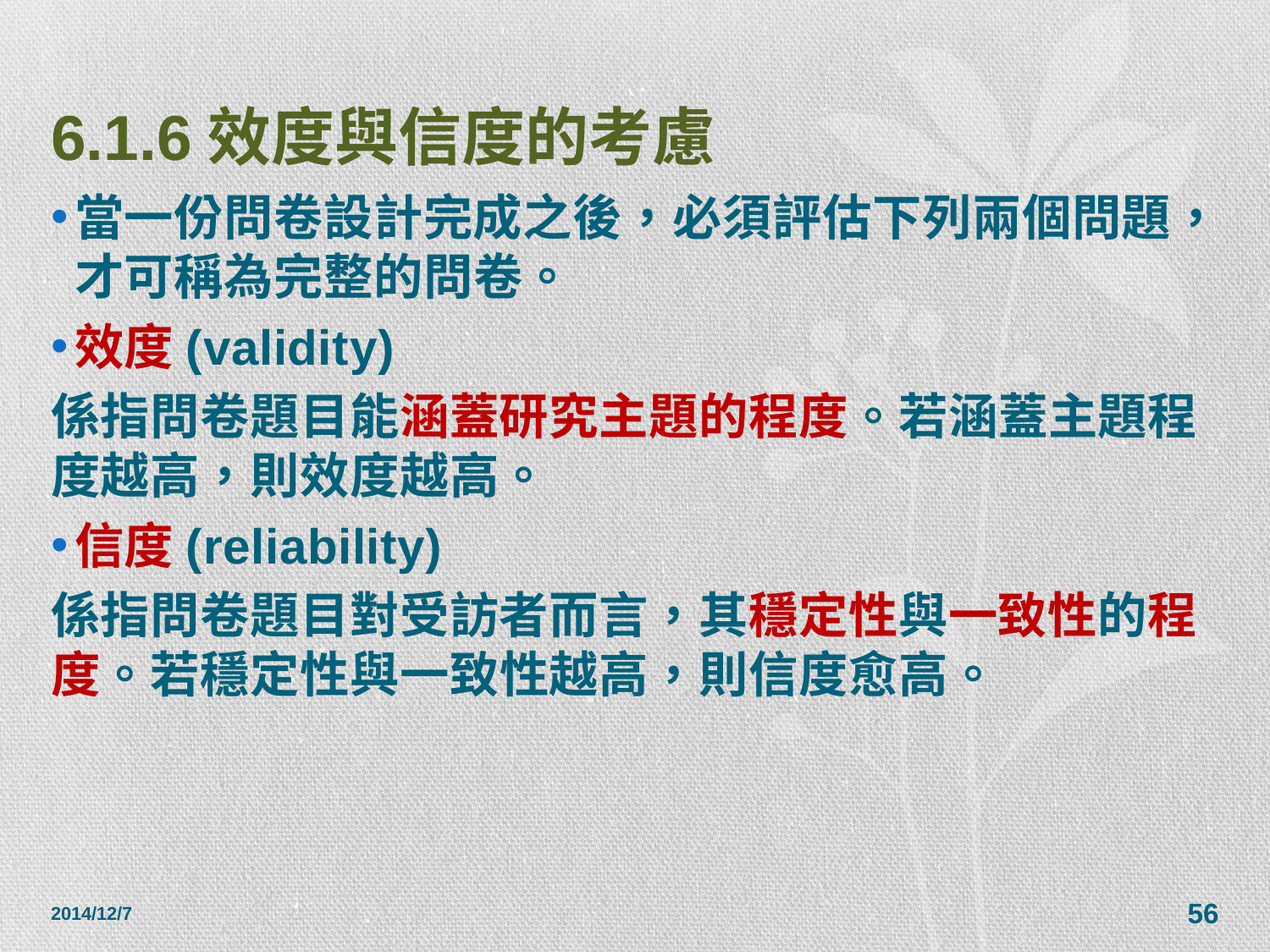

# 6.1.6效度與信度的考慮
當一份問卷設計完成之後，必須評估下列兩個問題，才可稱為完整的問卷。
效度(validity)
係指問卷題目能涵蓋研究主題的程度。若涵蓋主題程度越高，則效度越高。
信度(reliability)
係指問卷題目對受訪者而言，其穩定性與一致性的程度。若穩定性與一致性越高，則信度愈高。

2014/12/7
56